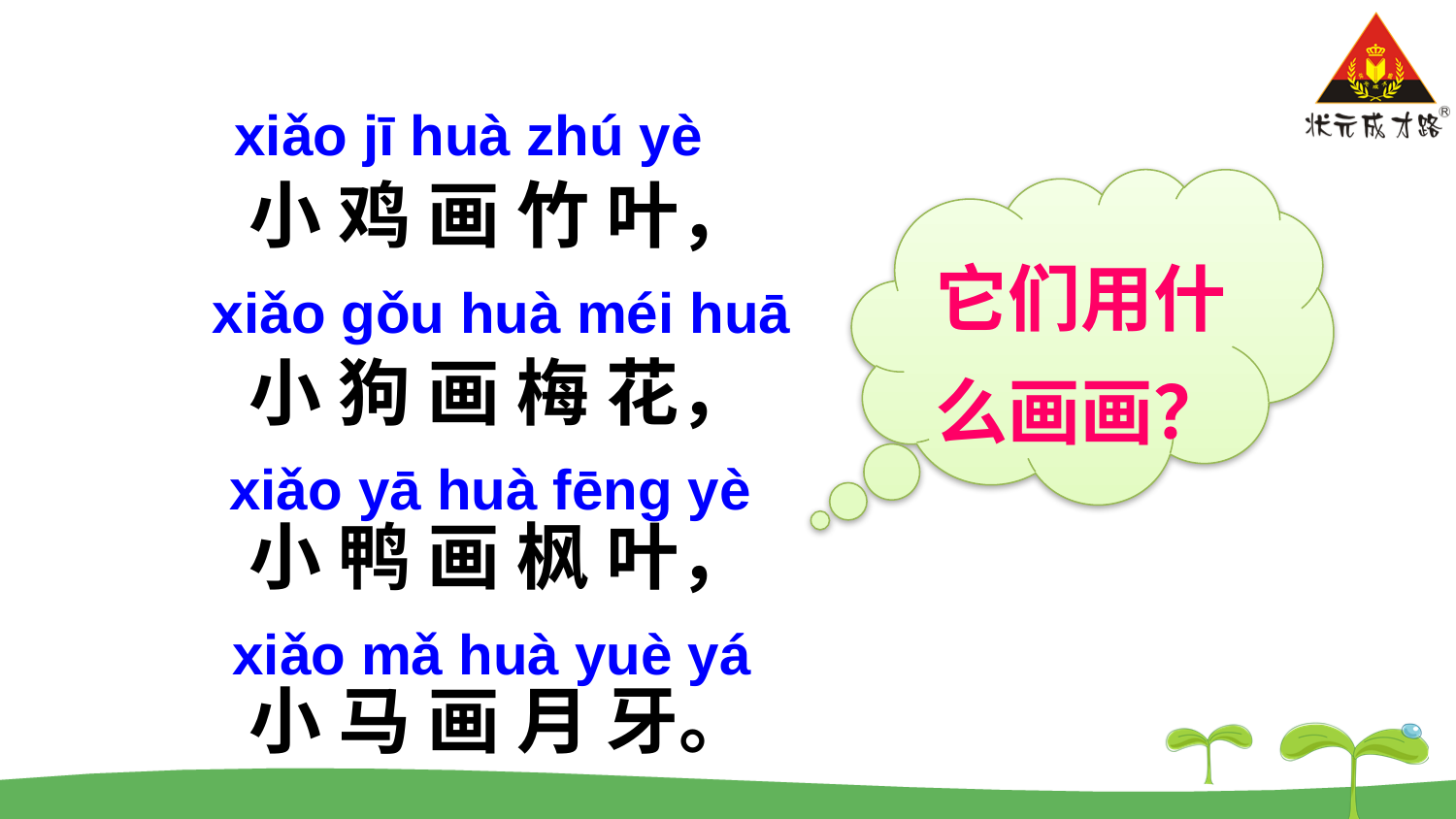

xiǎo jī huà zhú yè
小 鸡 画 竹 叶，

它们用什么画画？
xiǎo ɡǒu huà méi huā
小 狗 画 梅 花，
xiǎo yā huà fēnɡ yè
小 鸭 画 枫 叶，
xiǎo mǎ huà yuè yá
小 马 画 月 牙。